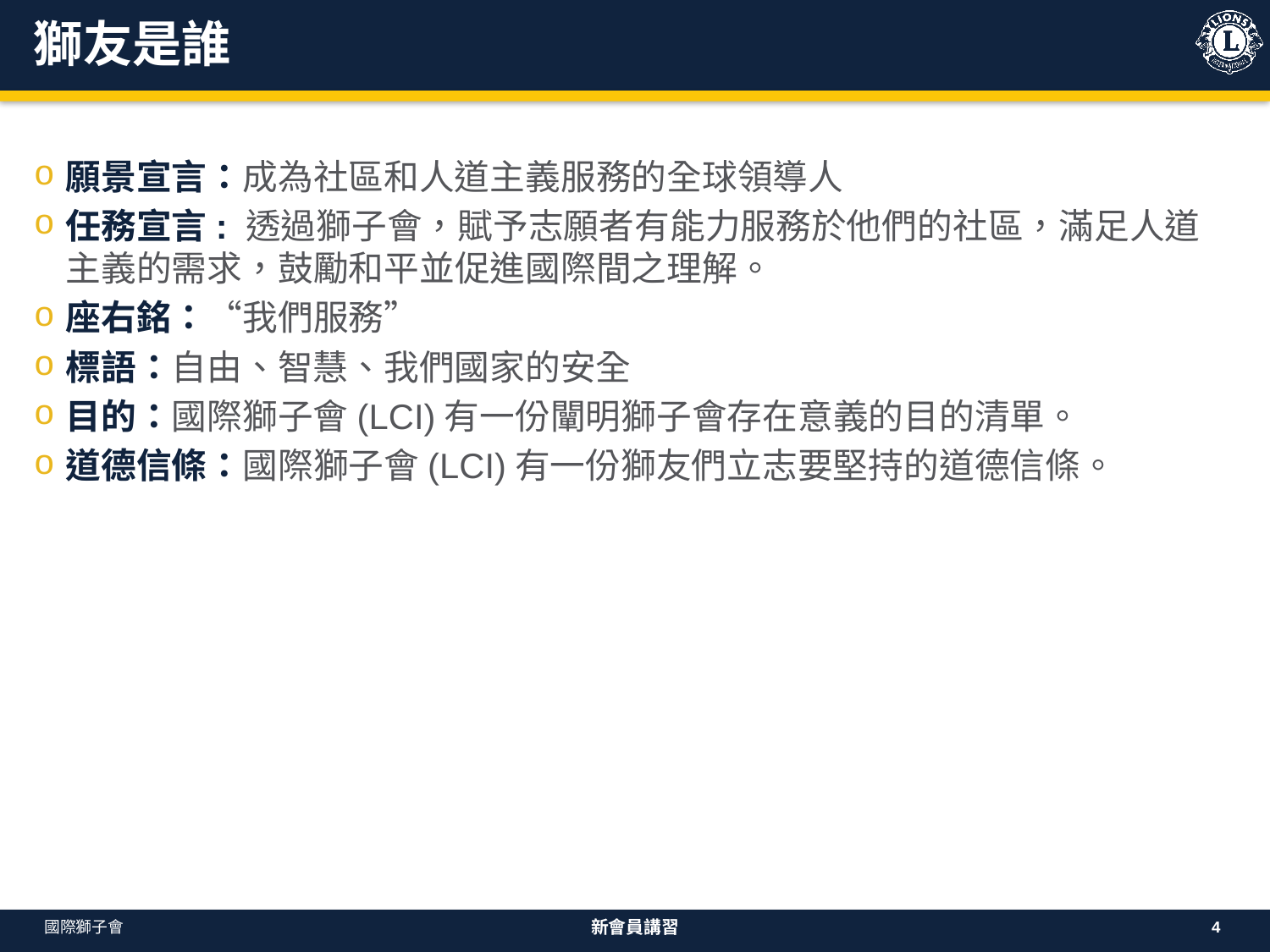

# 獅友是誰
願景宣言：成為社區和人道主義服務的全球領導人
任務宣言: 透過獅子會，賦予志願者有能力服務於他們的社區，滿足人道主義的需求，鼓勵和平並促進國際間之理解。
座右銘：“我們服務”
標語：自由、智慧、我們國家的安全
目的：國際獅子會(LCI)有一份闡明獅子會存在意義的目的清單。
道德信條：國際獅子會(LCI)有一份獅友們立志要堅持的道德信條。